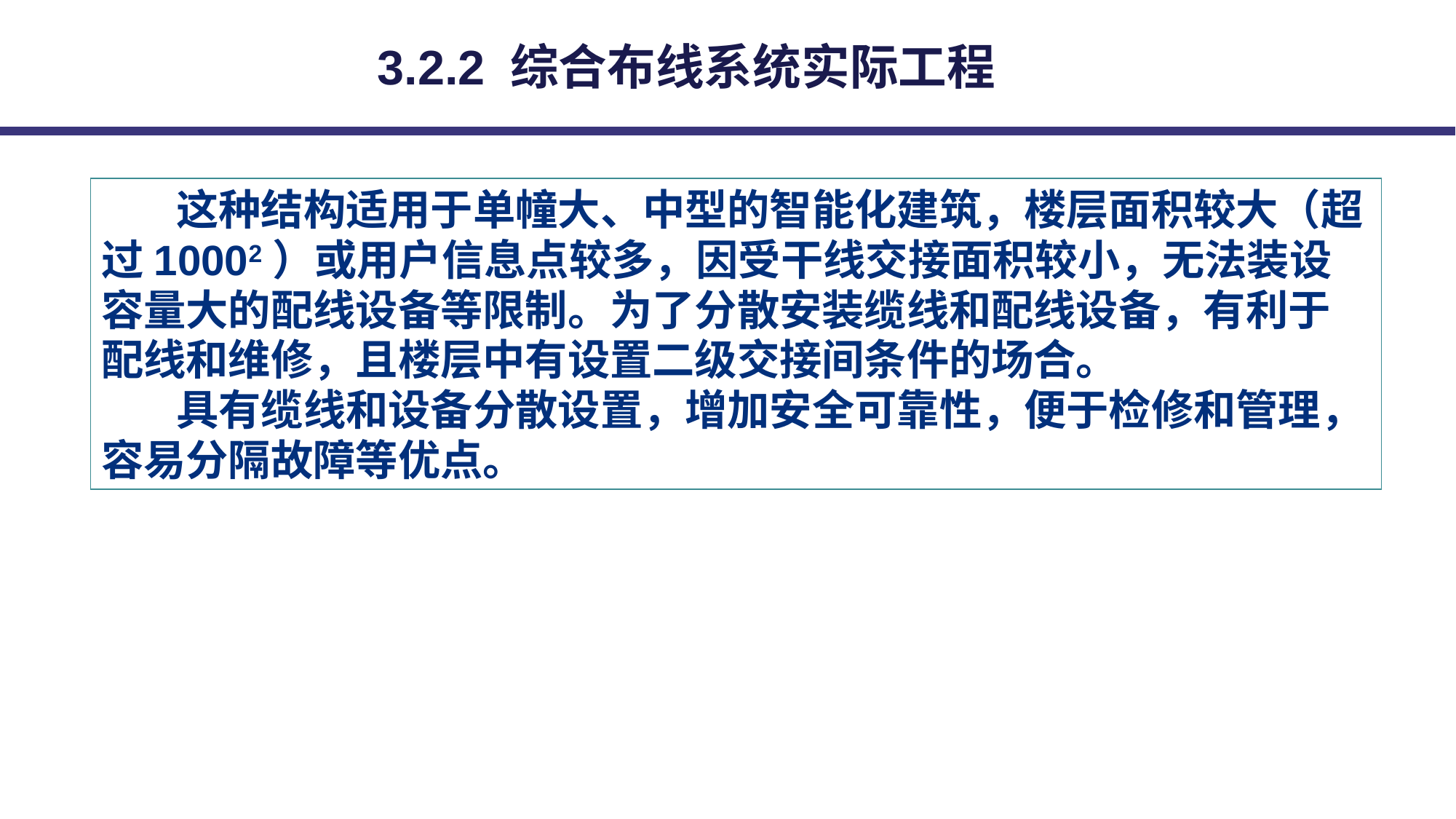

3.2.2 综合布线系统实际工程
这种结构适用于单幢大、中型的智能化建筑，楼层面积较大（超过10002）或用户信息点较多，因受干线交接面积较小，无法装设容量大的配线设备等限制。为了分散安装缆线和配线设备，有利于配线和维修，且楼层中有设置二级交接间条件的场合。
具有缆线和设备分散设置，增加安全可靠性，便于检修和管理，容易分隔故障等优点。